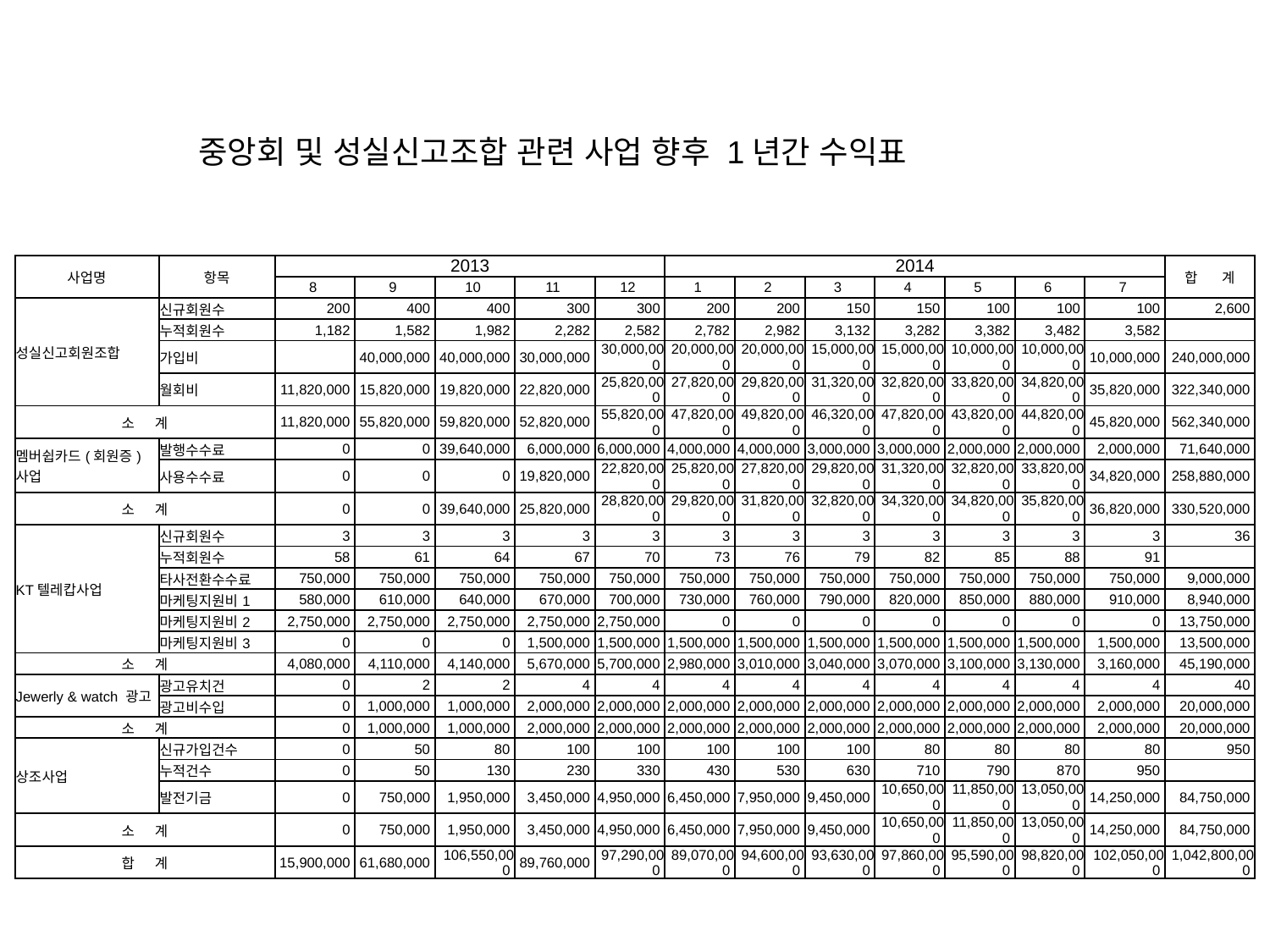

중앙회 및 성실신고조합 관련 사업 향후 1년간 수익표
| 사업명 | 항목 | 2013 |  |  |  |  | 2014 |  |  |  |  |  |  | 합 계 |
| --- | --- | --- | --- | --- | --- | --- | --- | --- | --- | --- | --- | --- | --- | --- |
|  |  | 8 | 9 | 10 | 11 | 12 | 1 | 2 | 3 | 4 | 5 | 6 | 7 |  |
| 성실신고회원조합 | 신규회원수 | 200 | 400 | 400 | 300 | 300 | 200 | 200 | 150 | 150 | 100 | 100 | 100 | 2,600 |
|  | 누적회원수 | 1,182 | 1,582 | 1,982 | 2,282 | 2,582 | 2,782 | 2,982 | 3,132 | 3,282 | 3,382 | 3,482 | 3,582 |  |
|  | 가입비 |  | 40,000,000 | 40,000,000 | 30,000,000 | 30,000,000 | 20,000,000 | 20,000,000 | 15,000,000 | 15,000,000 | 10,000,000 | 10,000,000 | 10,000,000 | 240,000,000 |
|  | 월회비 | 11,820,000 | 15,820,000 | 19,820,000 | 22,820,000 | 25,820,000 | 27,820,000 | 29,820,000 | 31,320,000 | 32,820,000 | 33,820,000 | 34,820,000 | 35,820,000 | 322,340,000 |
| 소 계 |  | 11,820,000 | 55,820,000 | 59,820,000 | 52,820,000 | 55,820,000 | 47,820,000 | 49,820,000 | 46,320,000 | 47,820,000 | 43,820,000 | 44,820,000 | 45,820,000 | 562,340,000 |
| 멤버쉽카드(회원증) 사업 | 발행수수료 | 0 | 0 | 39,640,000 | 6,000,000 | 6,000,000 | 4,000,000 | 4,000,000 | 3,000,000 | 3,000,000 | 2,000,000 | 2,000,000 | 2,000,000 | 71,640,000 |
|  | 사용수수료 | 0 | 0 | 0 | 19,820,000 | 22,820,000 | 25,820,000 | 27,820,000 | 29,820,000 | 31,320,000 | 32,820,000 | 33,820,000 | 34,820,000 | 258,880,000 |
| 소 계 |  | 0 | 0 | 39,640,000 | 25,820,000 | 28,820,000 | 29,820,000 | 31,820,000 | 32,820,000 | 34,320,000 | 34,820,000 | 35,820,000 | 36,820,000 | 330,520,000 |
| KT텔레캅사업 | 신규회원수 | 3 | 3 | 3 | 3 | 3 | 3 | 3 | 3 | 3 | 3 | 3 | 3 | 36 |
|  | 누적회원수 | 58 | 61 | 64 | 67 | 70 | 73 | 76 | 79 | 82 | 85 | 88 | 91 |  |
|  | 타사전환수수료 | 750,000 | 750,000 | 750,000 | 750,000 | 750,000 | 750,000 | 750,000 | 750,000 | 750,000 | 750,000 | 750,000 | 750,000 | 9,000,000 |
|  | 마케팅지원비1 | 580,000 | 610,000 | 640,000 | 670,000 | 700,000 | 730,000 | 760,000 | 790,000 | 820,000 | 850,000 | 880,000 | 910,000 | 8,940,000 |
|  | 마케팅지원비2 | 2,750,000 | 2,750,000 | 2,750,000 | 2,750,000 | 2,750,000 | 0 | 0 | 0 | 0 | 0 | 0 | 0 | 13,750,000 |
|  | 마케팅지원비3 | 0 | 0 | 0 | 1,500,000 | 1,500,000 | 1,500,000 | 1,500,000 | 1,500,000 | 1,500,000 | 1,500,000 | 1,500,000 | 1,500,000 | 13,500,000 |
| 소 계 |  | 4,080,000 | 4,110,000 | 4,140,000 | 5,670,000 | 5,700,000 | 2,980,000 | 3,010,000 | 3,040,000 | 3,070,000 | 3,100,000 | 3,130,000 | 3,160,000 | 45,190,000 |
| Jewerly & watch 광고 | 광고유치건 | 0 | 2 | 2 | 4 | 4 | 4 | 4 | 4 | 4 | 4 | 4 | 4 | 40 |
|  | 광고비수입 | 0 | 1,000,000 | 1,000,000 | 2,000,000 | 2,000,000 | 2,000,000 | 2,000,000 | 2,000,000 | 2,000,000 | 2,000,000 | 2,000,000 | 2,000,000 | 20,000,000 |
| 소 계 |  | 0 | 1,000,000 | 1,000,000 | 2,000,000 | 2,000,000 | 2,000,000 | 2,000,000 | 2,000,000 | 2,000,000 | 2,000,000 | 2,000,000 | 2,000,000 | 20,000,000 |
| 상조사업 | 신규가입건수 | 0 | 50 | 80 | 100 | 100 | 100 | 100 | 100 | 80 | 80 | 80 | 80 | 950 |
|  | 누적건수 | 0 | 50 | 130 | 230 | 330 | 430 | 530 | 630 | 710 | 790 | 870 | 950 |  |
|  | 발전기금 | 0 | 750,000 | 1,950,000 | 3,450,000 | 4,950,000 | 6,450,000 | 7,950,000 | 9,450,000 | 10,650,000 | 11,850,000 | 13,050,000 | 14,250,000 | 84,750,000 |
| 소 계 |  | 0 | 750,000 | 1,950,000 | 3,450,000 | 4,950,000 | 6,450,000 | 7,950,000 | 9,450,000 | 10,650,000 | 11,850,000 | 13,050,000 | 14,250,000 | 84,750,000 |
| 합 계 |  | 15,900,000 | 61,680,000 | 106,550,000 | 89,760,000 | 97,290,000 | 89,070,000 | 94,600,000 | 93,630,000 | 97,860,000 | 95,590,000 | 98,820,000 | 102,050,000 | 1,042,800,000 |